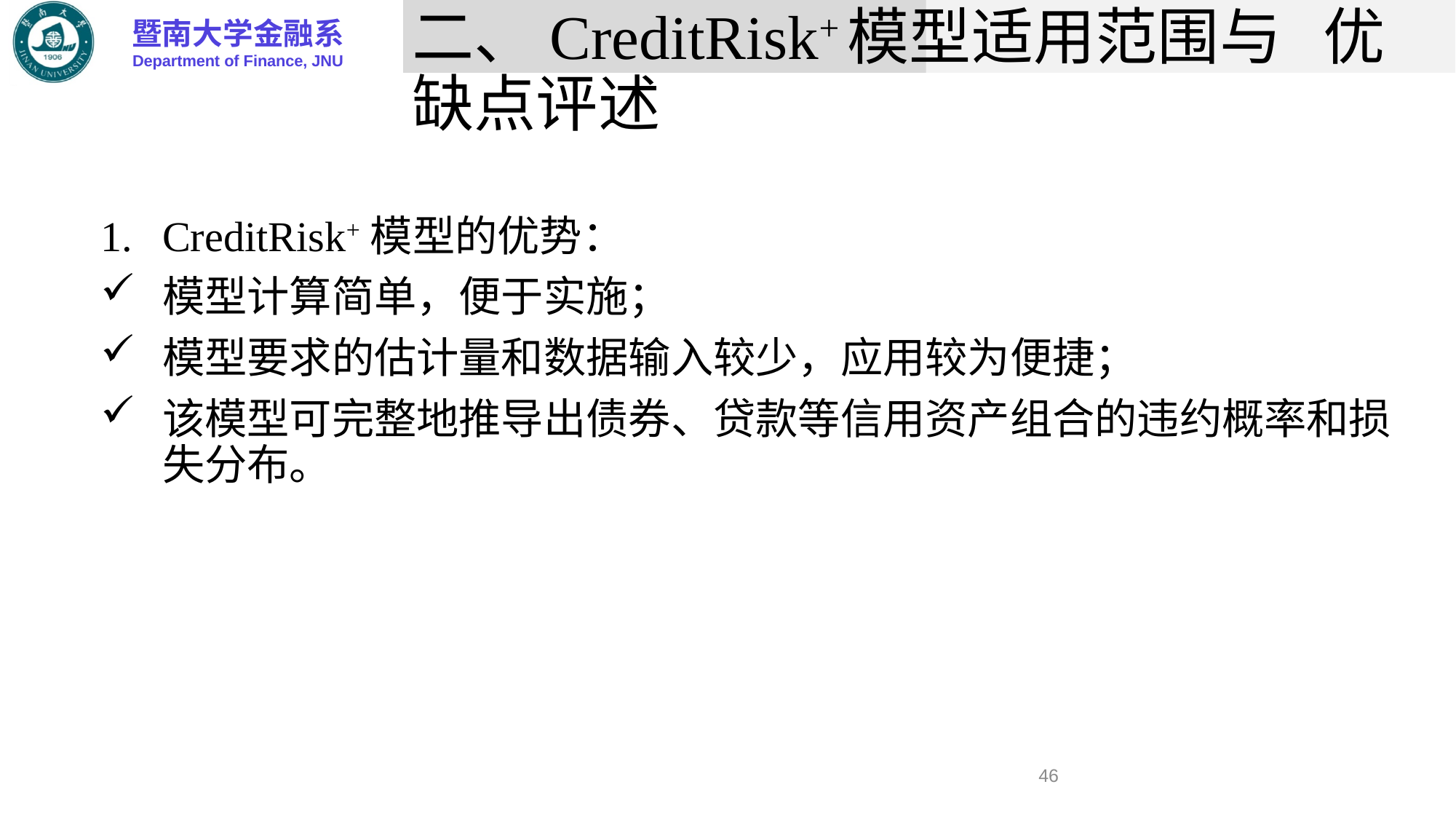

# 二、CreditRisk+模型适用范围与   优缺点评述
CreditRisk+模型的优势：
模型计算简单，便于实施；
模型要求的估计量和数据输入较少，应用较为便捷；
该模型可完整地推导出债券、贷款等信用资产组合的违约概率和损失分布。
46